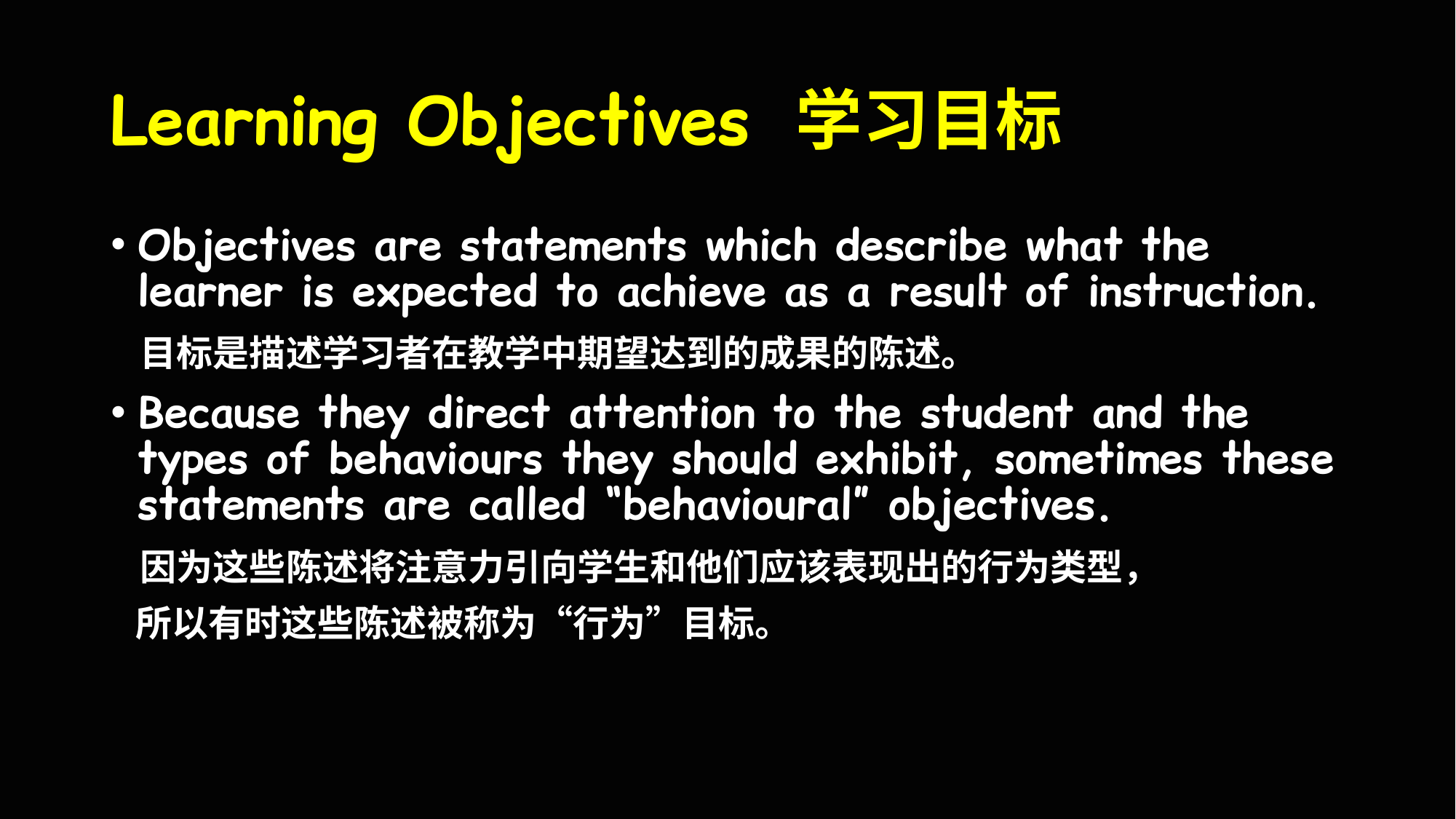

# Learning Objectives 学习目标
Objectives are statements which describe what the learner is expected to achieve as a result of instruction.
  目标是描述学习者在教学中期望达到的成果的陈述。
Because they direct attention to the student and the types of behaviours they should exhibit, sometimes these statements are called “behavioural” objectives.
  因为这些陈述将注意力引向学生和他们应该表现出的行为类型，
  所以有时这些陈述被称为“行为”目标。